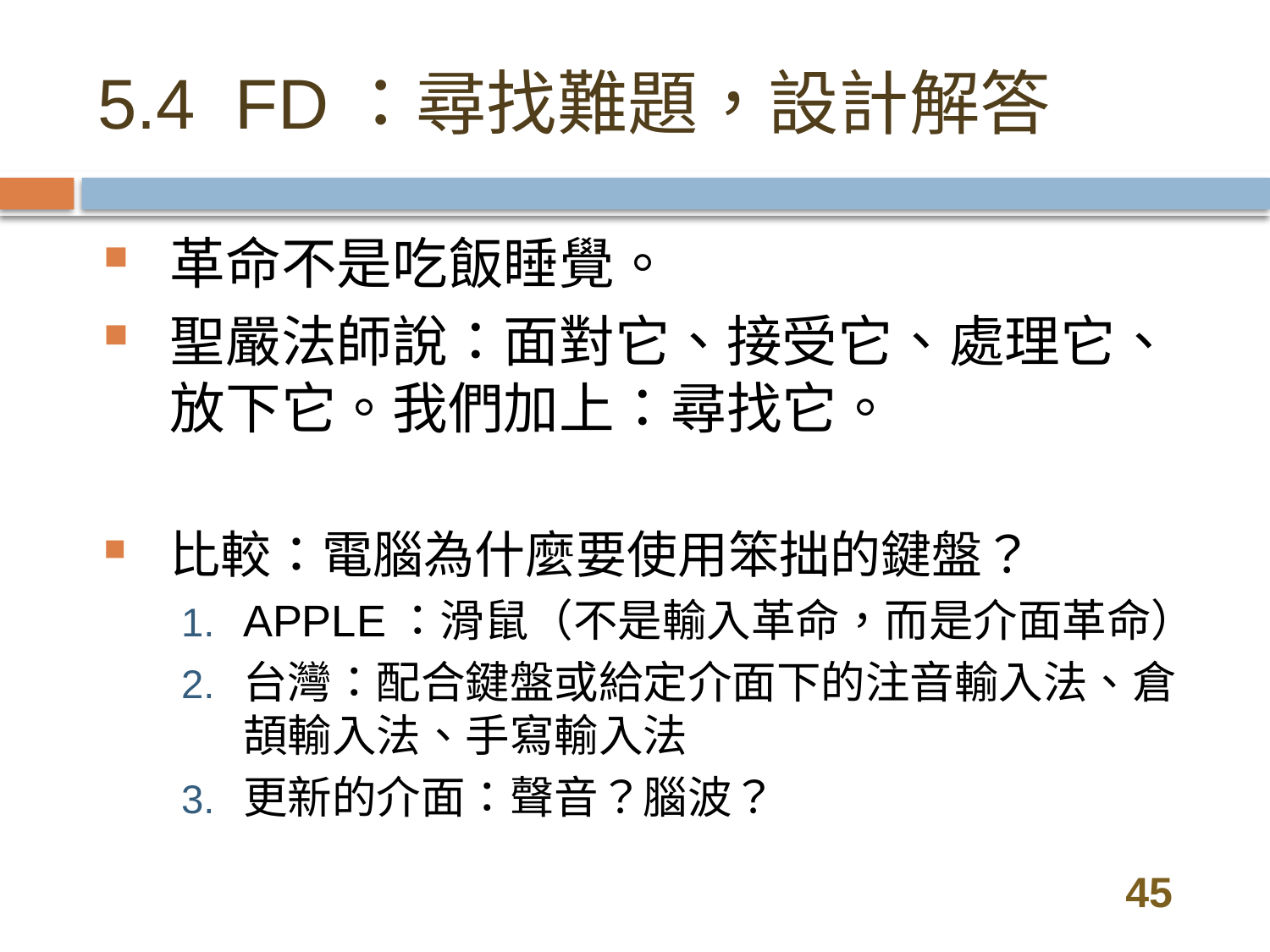

# 5.4  FD：尋找難題，設計解答
革命不是吃飯睡覺。
聖嚴法師說：面對它、接受它、處理它、放下它。我們加上：尋找它。

比較：電腦為什麼要使用笨拙的鍵盤？
APPLE：滑鼠（不是輸入革命，而是介面革命）
台灣：配合鍵盤或給定介面下的注音輸入法、倉頡輸入法、手寫輸入法
更新的介面：聲音？腦波？

45